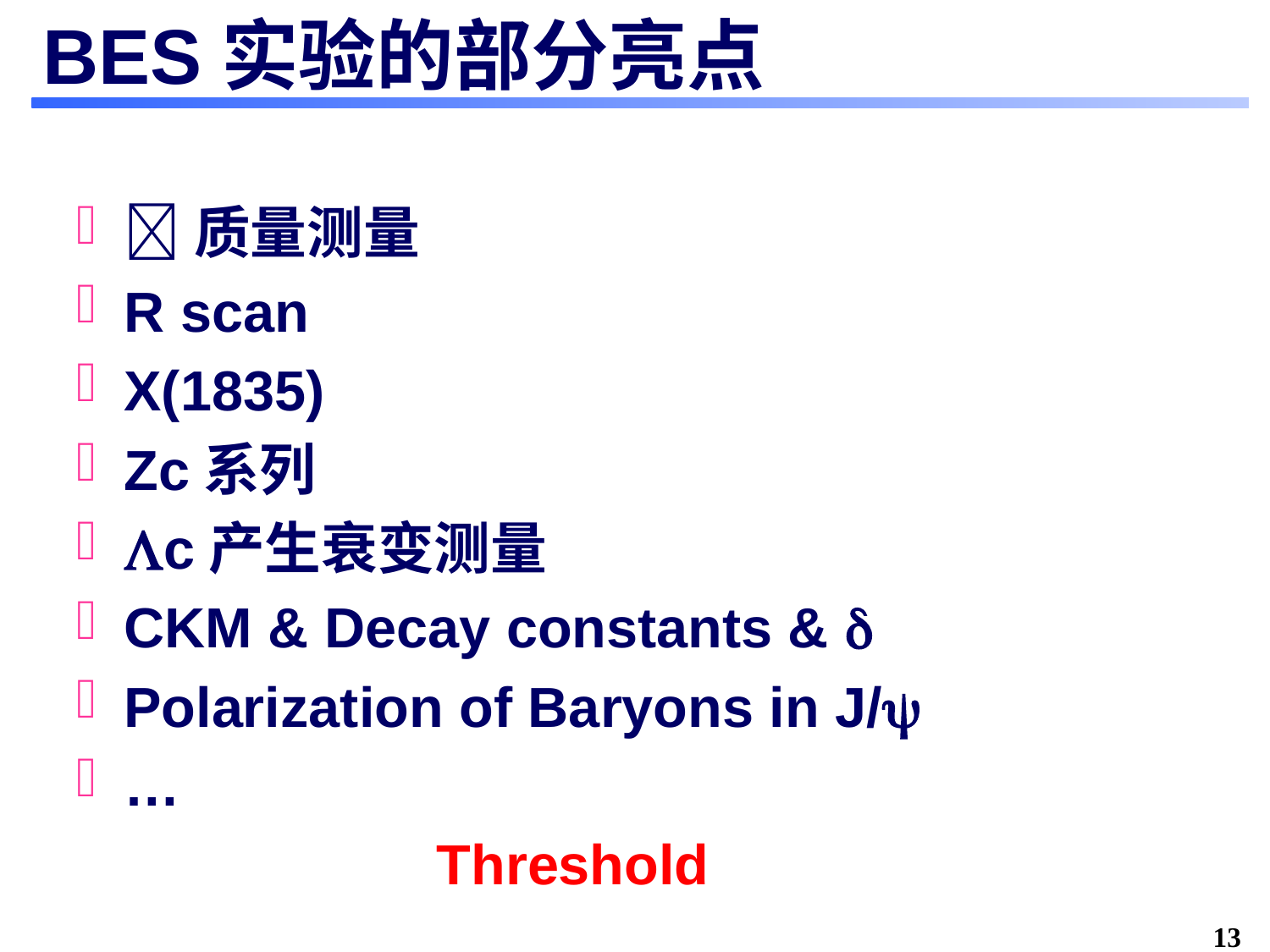

# BES实验的部分亮点
τ质量测量
R scan
X(1835)
Zc系列
Λc产生衰变测量
CKM & Decay constants & δ
Polarization of Baryons in J/ψ
…
                       Threshold
13